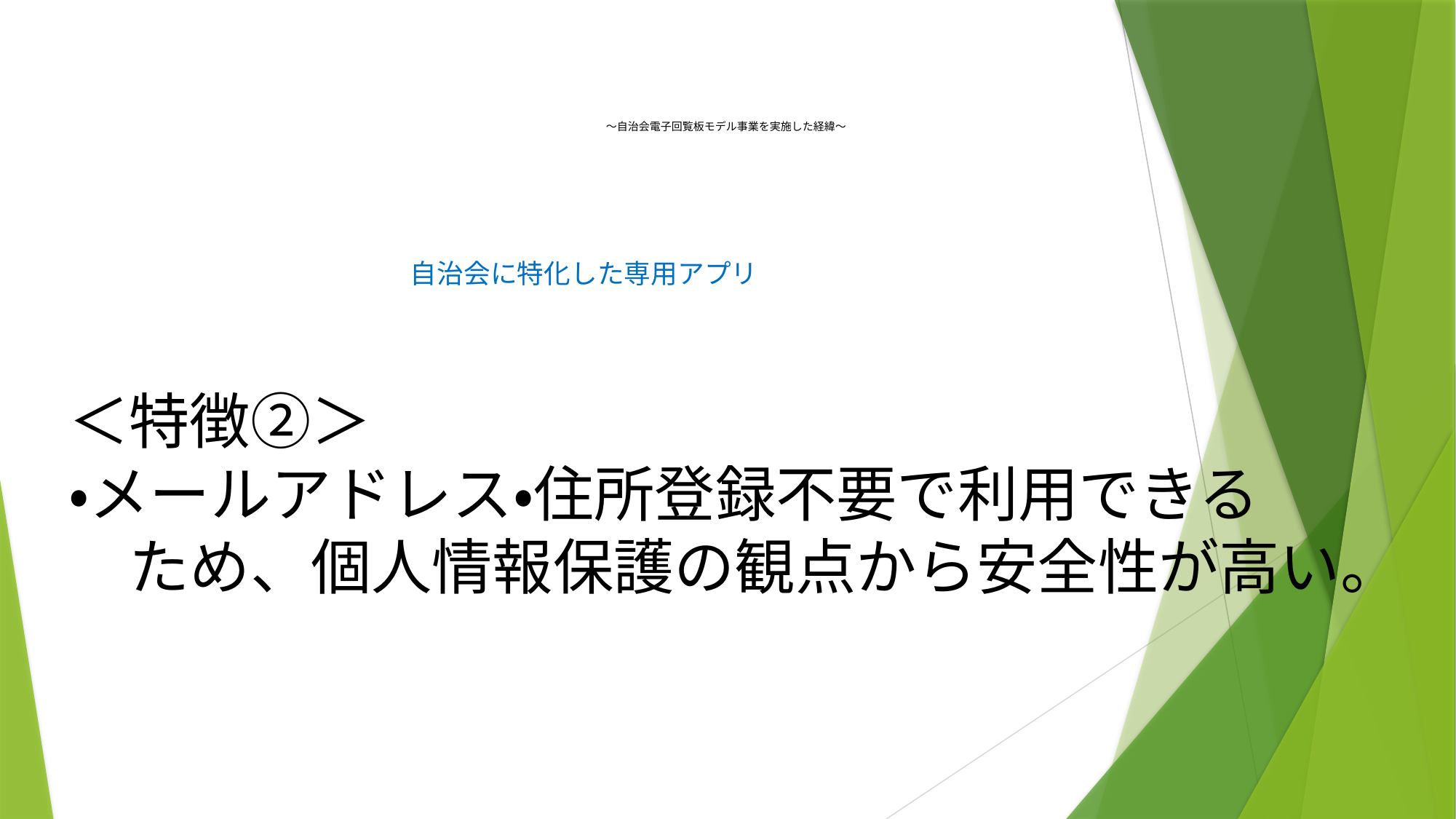

# ～自治会電子回覧板モデル事業を実施した経緯～
自治会に特化した専用アプリ
＜特徴②＞
・メールアドレス・住所登録不要で利用できる
　ため、個人情報保護の観点から安全性が高い。